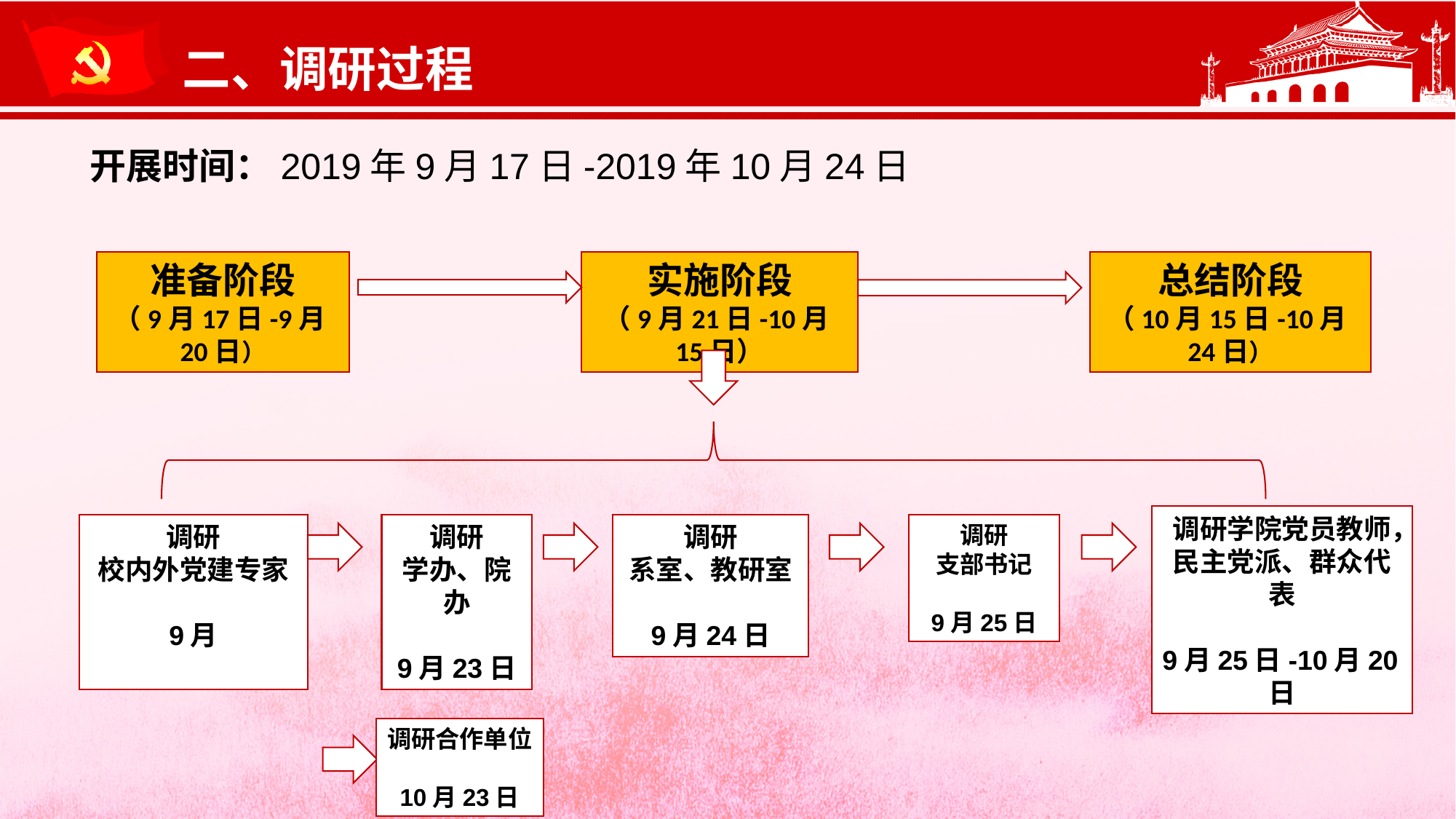

二、调研过程
开展时间：2019年9月17日-2019年10月24日
准备阶段
（9月17日-9月20日）
实施阶段
（9月21日-10月15日）
总结阶段
（10月15日-10月24日）

调研学院党员教师，民主党派、群众代表

9月25日-10月20日
调研
校内外党建专家

9月

调研
学办、院办

9月23日
调研
系室、教研室

9月24日
调研
支部书记

9月25日

调研合作单位

10月23日